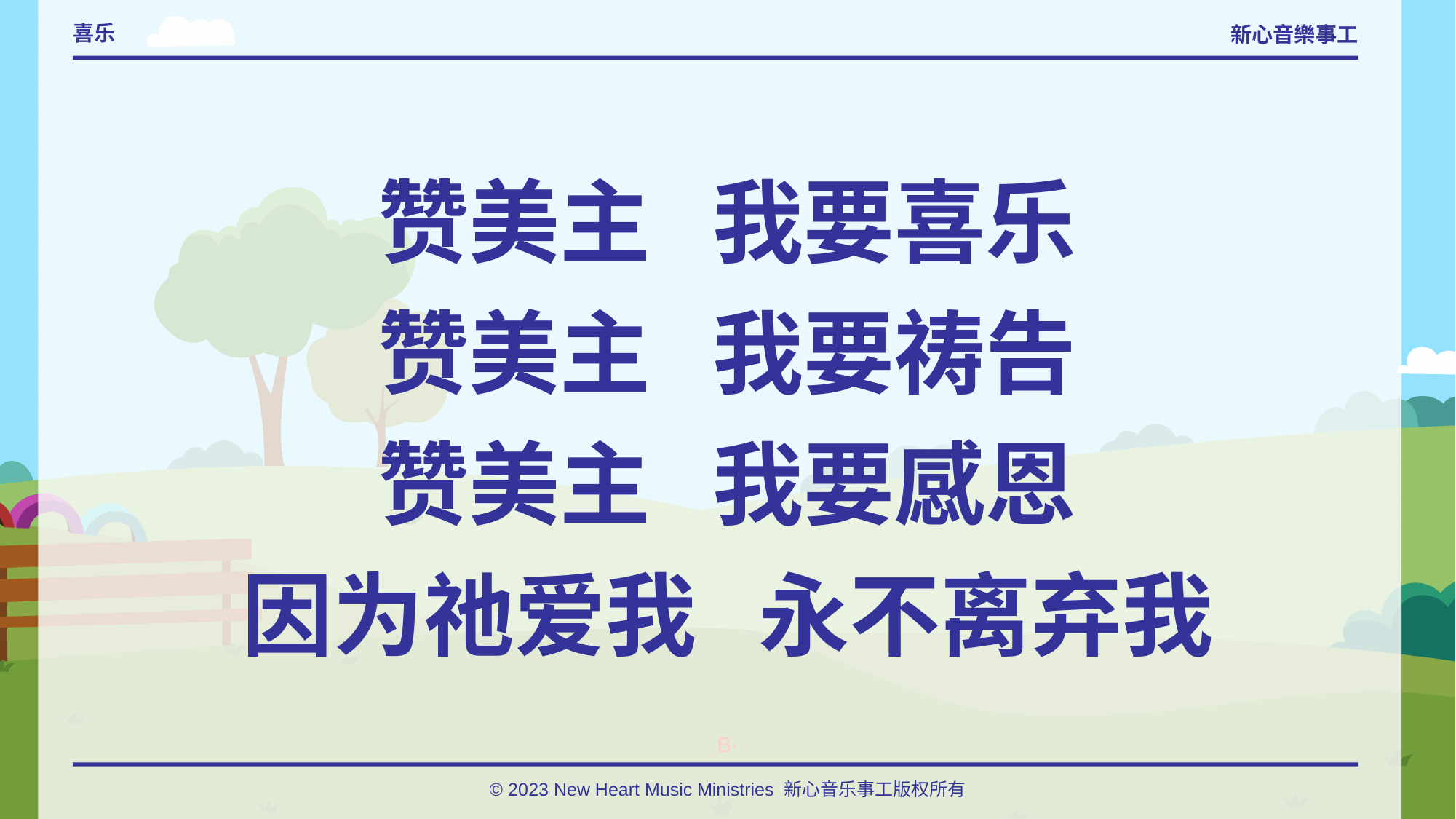

# 喜乐
赞美主   我要喜乐
赞美主   我要祷告
赞美主   我要感恩
因为祂爱我   永不离弃我
B·
© 2023 New Heart Music Ministries 新心音乐事工版权所有